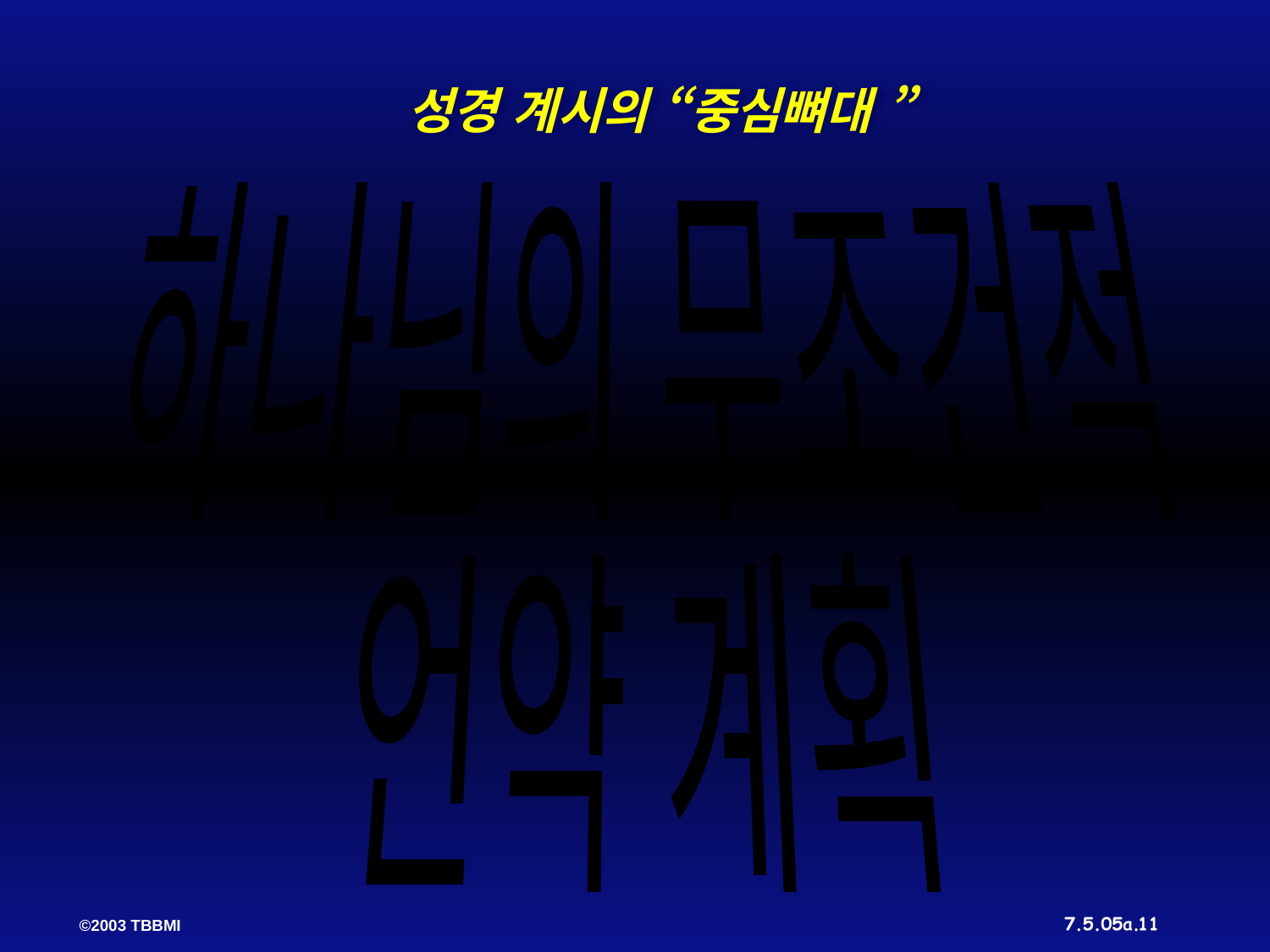

성경 계시의 “중심뼈대 ”
하나님의 무조건적
언약 계획
11